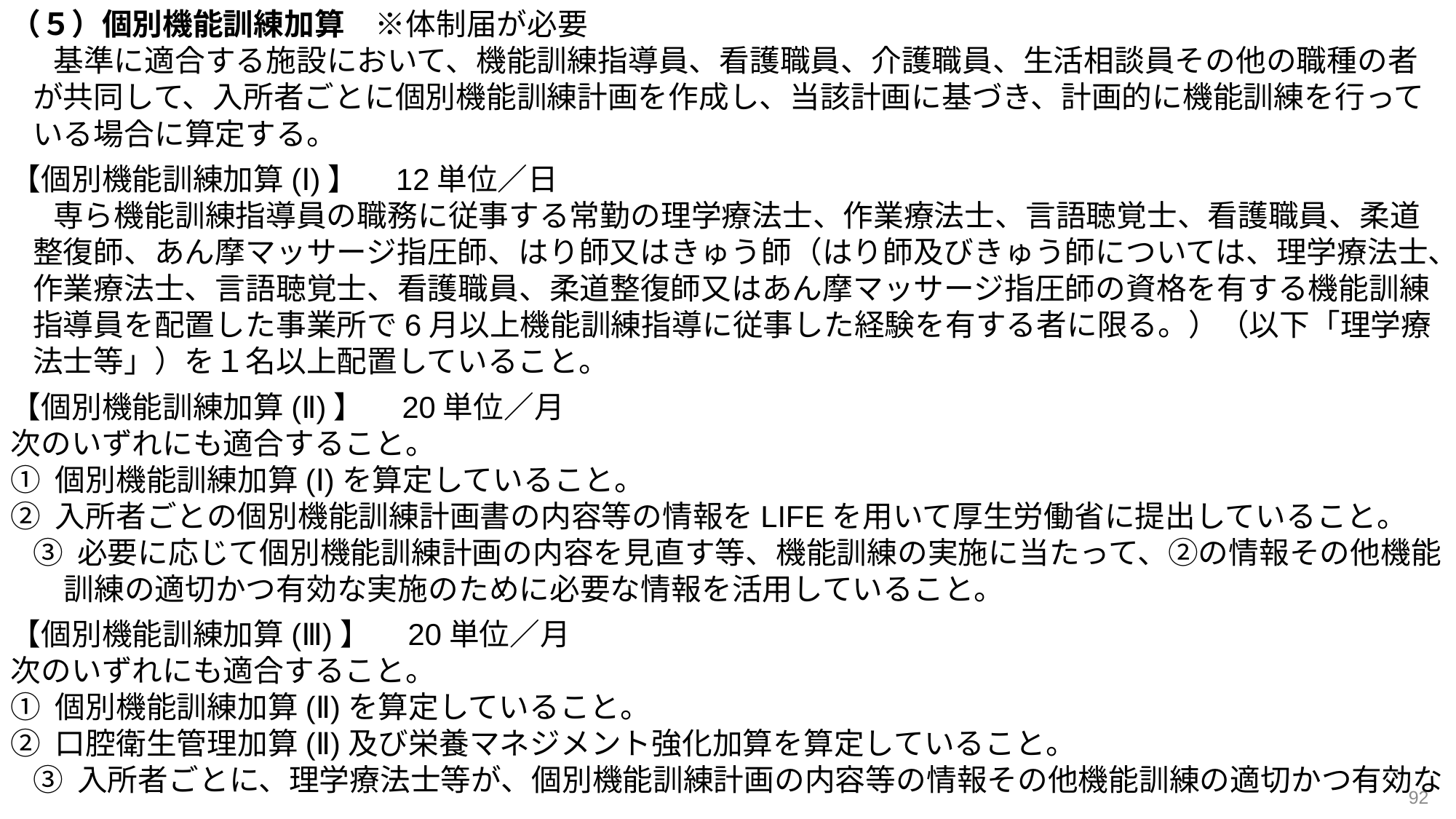

（５）個別機能訓練加算　※体制届が必要
基準に適合する施設において、機能訓練指導員、看護職員、介護職員、生活相談員その他の職種の者が共同して、入所者ごとに個別機能訓練計画を作成し、当該計画に基づき、計画的に機能訓練を行っている場合に算定する。

【個別機能訓練加算(Ⅰ)】　12単位／日
専ら機能訓練指導員の職務に従事する常勤の理学療法士、作業療法士、言語聴覚士、看護職員、柔道整復師、あん摩マッサージ指圧師、はり師又はきゅう師（はり師及びきゅう師については、理学療法士、作業療法士、言語聴覚士、看護職員、柔道整復師又はあん摩マッサージ指圧師の資格を有する機能訓練指導員を配置した事業所で6月以上機能訓練指導に従事した経験を有する者に限る。）（以下「理学療法士等」）を１名以上配置していること。

【個別機能訓練加算(Ⅱ)】　20単位／月
次のいずれにも適合すること。
① 個別機能訓練加算(Ⅰ)を算定していること。
② 入所者ごとの個別機能訓練計画書の内容等の情報をLIFEを用いて厚生労働省に提出していること。
③ 必要に応じて個別機能訓練計画の内容を見直す等、機能訓練の実施に当たって、②の情報その他機能訓練の適切かつ有効な実施のために必要な情報を活用していること。

【個別機能訓練加算(Ⅲ)】　20単位／月
次のいずれにも適合すること。
① 個別機能訓練加算(Ⅱ)を算定していること。
② 口腔衛生管理加算(Ⅱ)及び栄養マネジメント強化加算を算定していること。
③ 入所者ごとに、理学療法士等が、個別機能訓練計画の内容等の情報その他機能訓練の適切かつ有効な
92